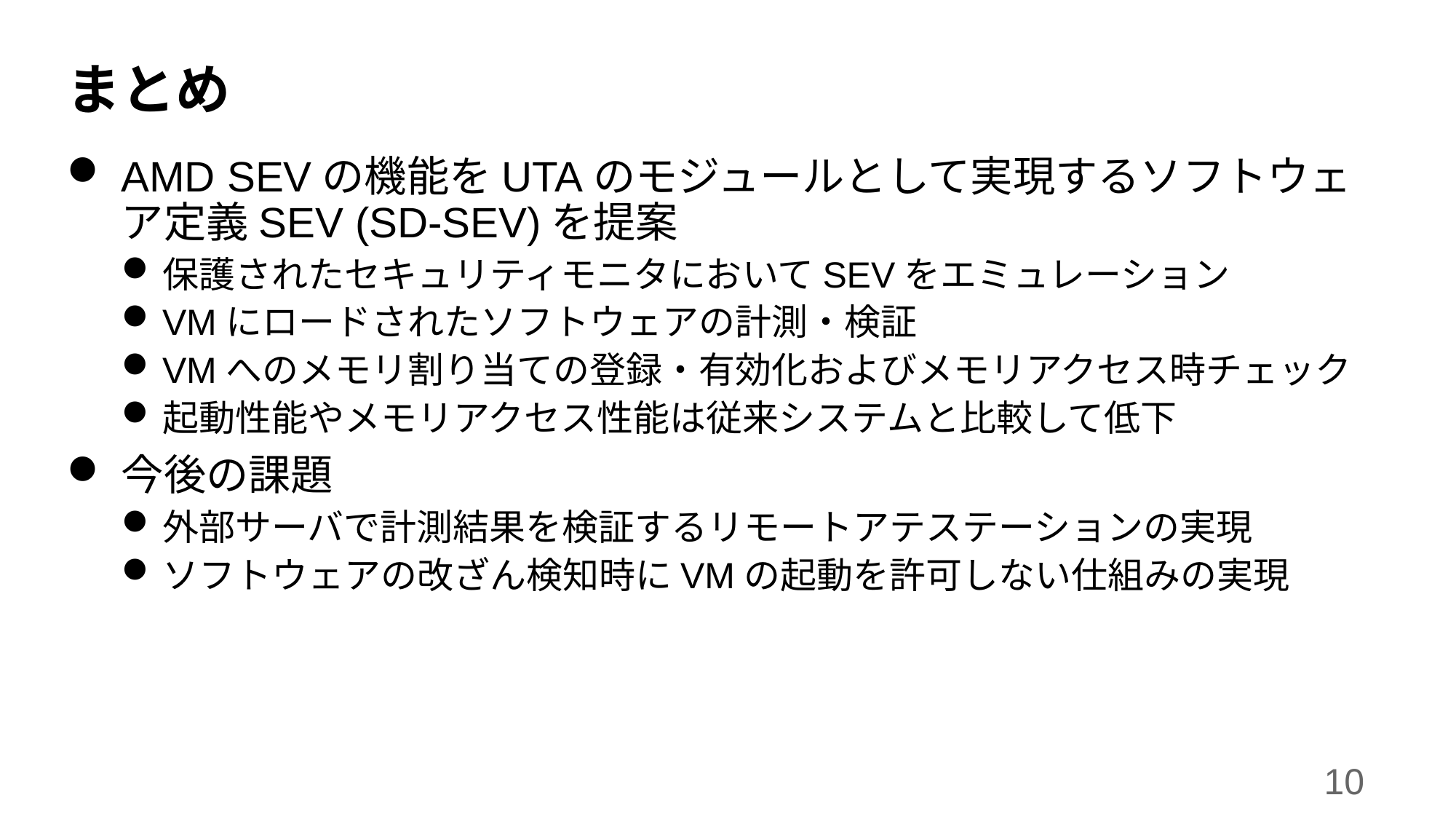

# まとめ
AMD SEVの機能をUTAのモジュールとして実現するソフトウェア定義SEV (SD-SEV)を提案
保護されたセキュリティモニタにおいてSEVをエミュレーション
VMにロードされたソフトウェアの計測・検証
VMへのメモリ割り当ての登録・有効化およびメモリアクセス時チェック
起動性能やメモリアクセス性能は従来システムと比較して低下
今後の課題
外部サーバで計測結果を検証するリモートアテステーションの実現
ソフトウェアの改ざん検知時にVMの起動を許可しない仕組みの実現